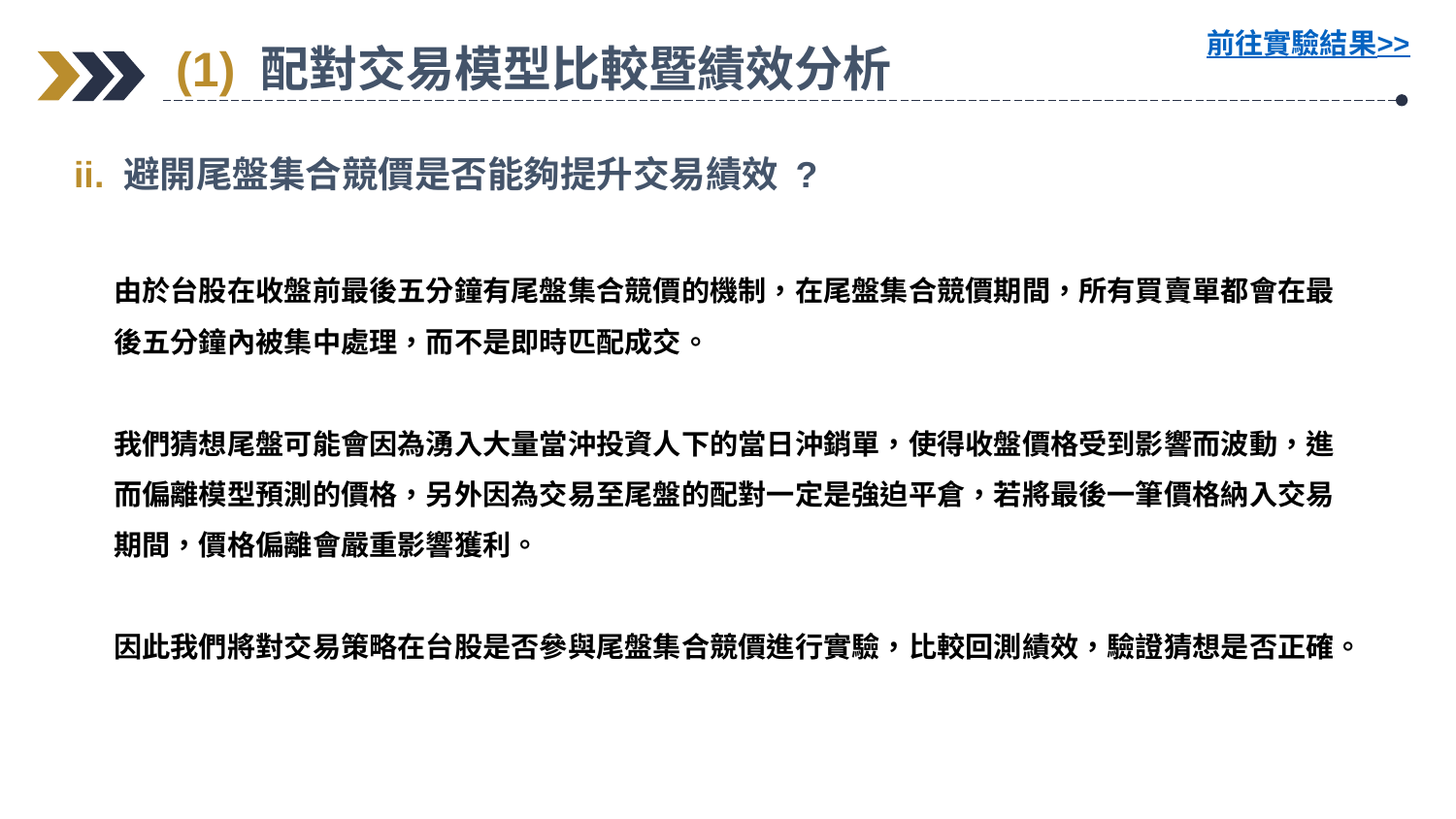

前往實驗結果>>
(1) 配對交易模型比較暨績效分析

ii. 避開尾盤集合競價是否能夠提升交易績效 ?
由於台股在收盤前最後五分鐘有尾盤集合競價的機制，在尾盤集合競價期間，所有買賣單都會在最後五分鐘內被集中處理，而不是即時匹配成交。

我們猜想尾盤可能會因為湧入大量當沖投資人下的當日沖銷單，使得收盤價格受到影響而波動，進而偏離模型預測的價格，另外因為交易至尾盤的配對一定是強迫平倉，若將最後一筆價格納入交易期間，價格偏離會嚴重影響獲利。

因此我們將對交易策略在台股是否參與尾盤集合競價進行實驗，比較回測績效，驗證猜想是否正確。